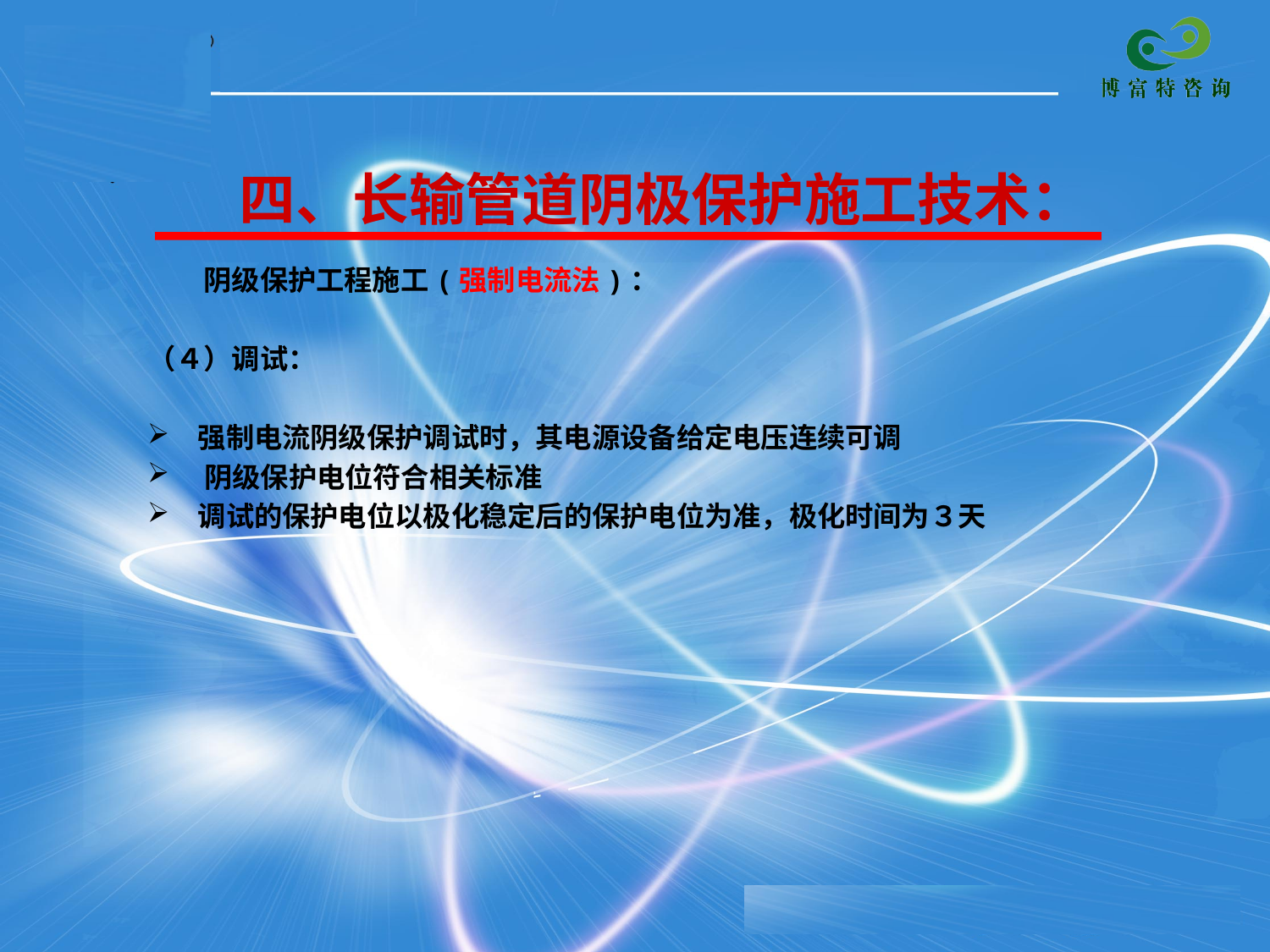

# 四、长输管道阴极保护施工技术：

　　阴级保护工程施工(强制电流法)：

（４）调试：

　强制电流阴级保护调试时，其电源设备给定电压连续可调
　 阴级保护电位符合相关标准
　调试的保护电位以极化稳定后的保护电位为准，极化时间为３天